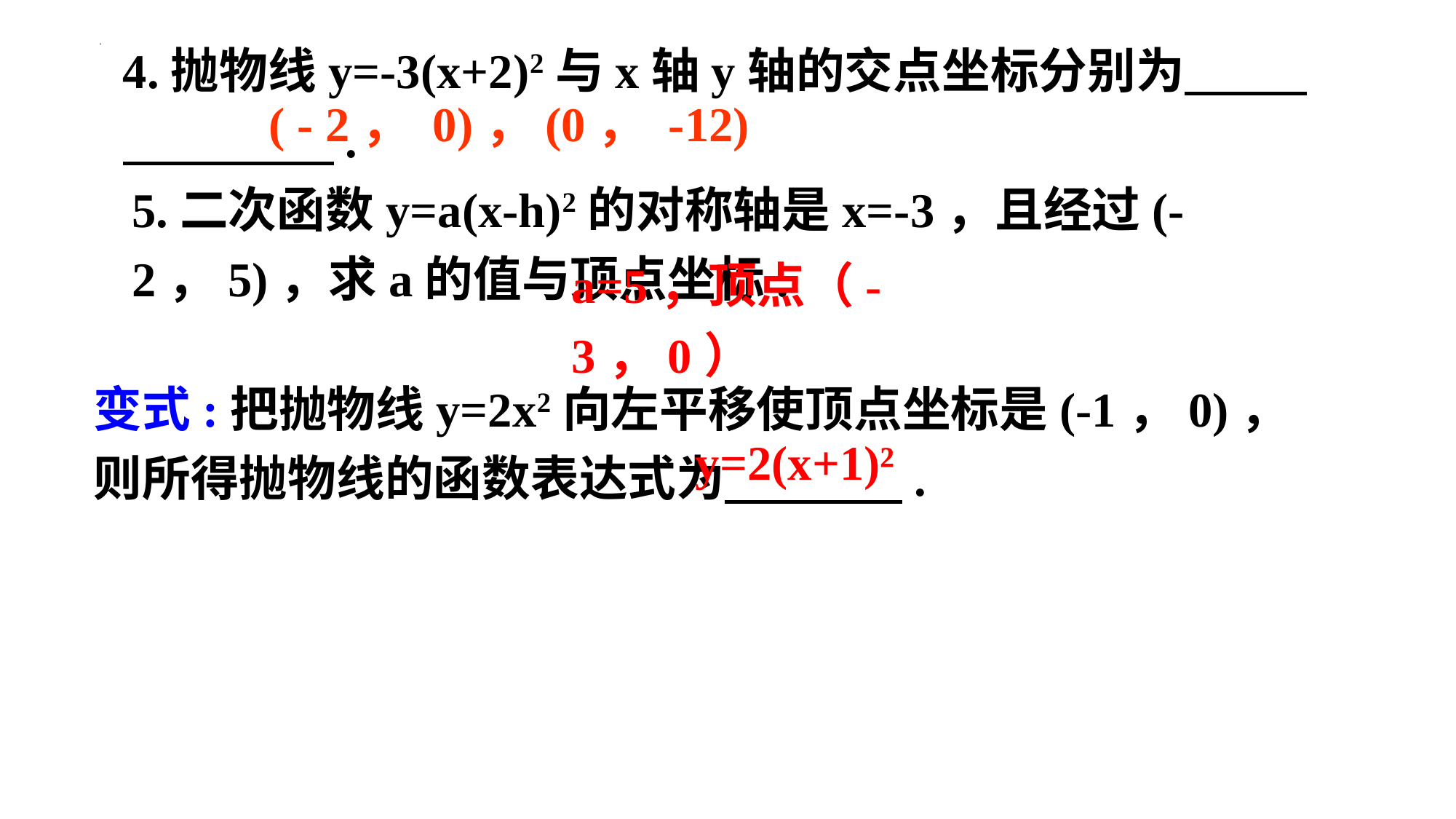

4.抛物线y=-3(x+2)2与x轴y轴的交点坐标分别为                               .
( - 2， 0)，(0， -12)
5.二次函数y=a(x-h)2的对称轴是x=-3，且经过(-2，5)，求a的值与顶点坐标.
a=5，顶点（-3，0）
变式:把抛物线y=2x2向左平移使顶点坐标是(-1，0)，则所得抛物线的函数表达式为                .
y=2(x+1)²